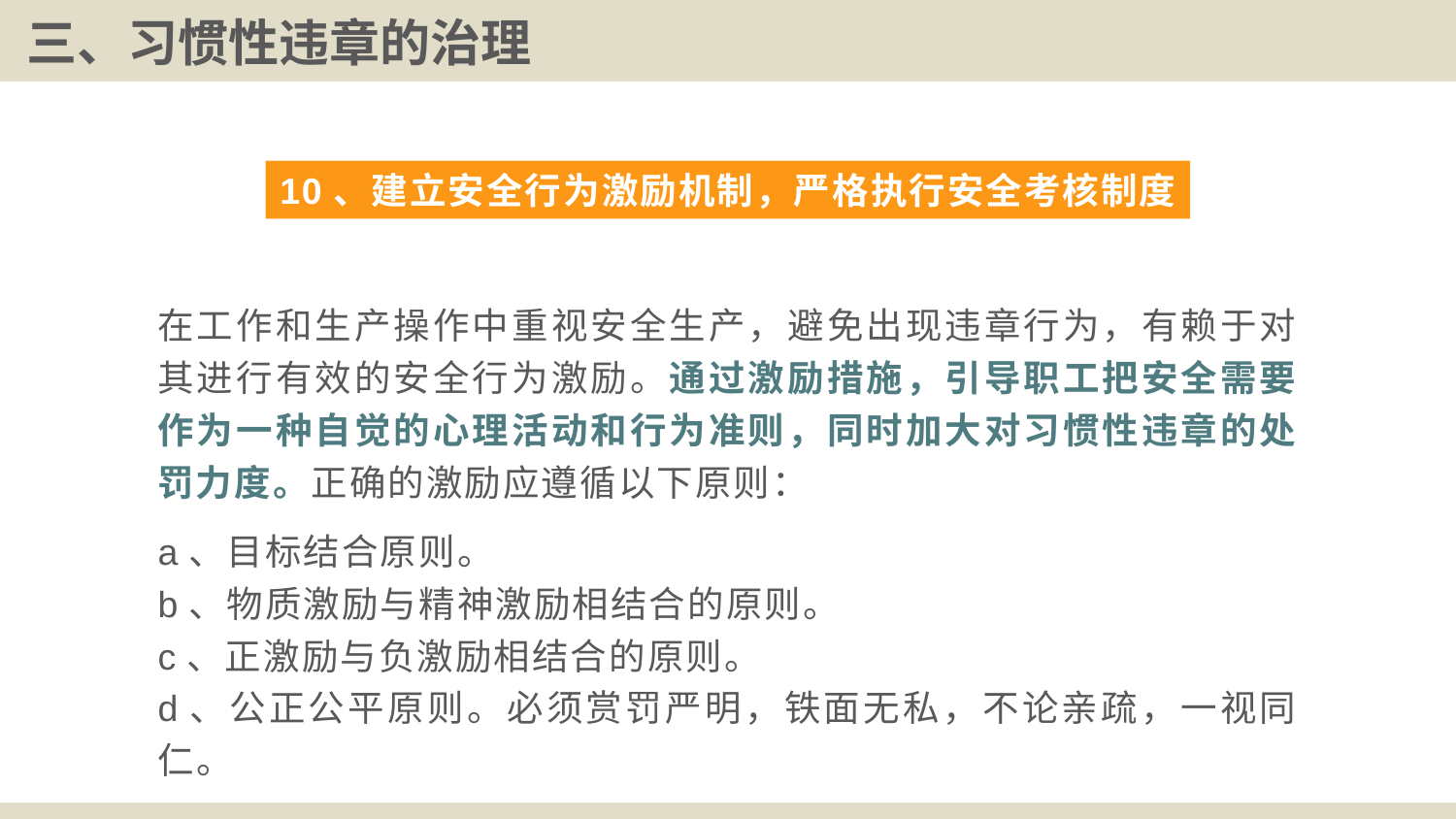

三、习惯性违章的治理
10、建立安全行为激励机制，严格执行安全考核制度
在工作和生产操作中重视安全生产，避免出现违章行为，有赖于对其进行有效的安全行为激励。通过激励措施，引导职工把安全需要作为一种自觉的心理活动和行为准则，同时加大对习惯性违章的处罚力度。正确的激励应遵循以下原则：
a、目标结合原则。
b、物质激励与精神激励相结合的原则。
c、正激励与负激励相结合的原则。
d、公正公平原则。必须赏罚严明，铁面无私，不论亲疏，一视同仁。